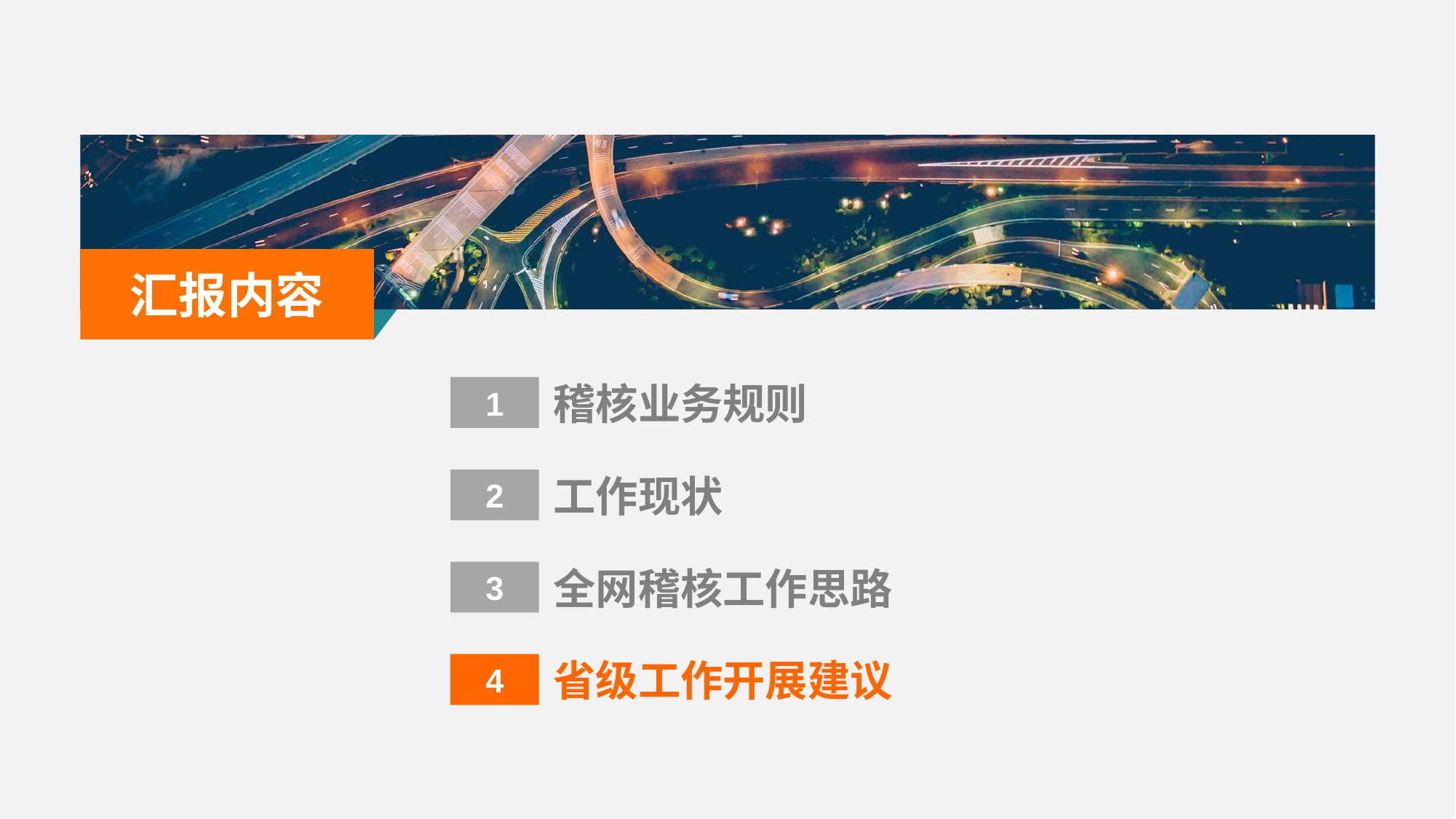

汇报内容

1
稽核业务规则
2
工作现状
3
全网稽核工作思路
4
省级工作开展建议